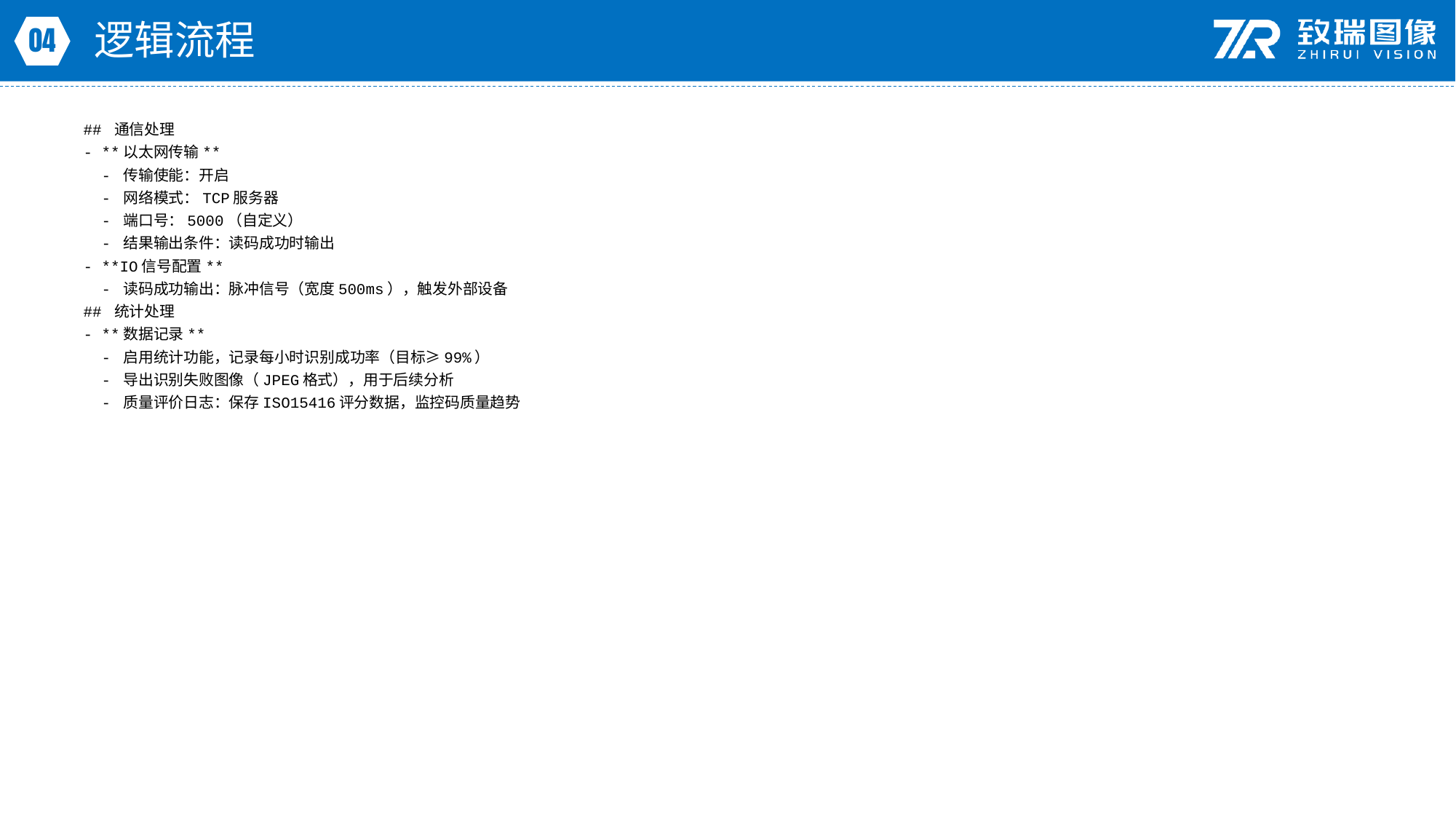

逻辑流程
04

## 通信处理
- **以太网传输**
  - 传输使能：开启
  - 网络模式：TCP服务器
  - 端口号：5000（自定义）
  - 结果输出条件：读码成功时输出
- **IO信号配置**
  - 读码成功输出：脉冲信号（宽度500ms），触发外部设备
## 统计处理
- **数据记录**
  - 启用统计功能，记录每小时识别成功率（目标≥99%）
  - 导出识别失败图像（JPEG格式），用于后续分析
  - 质量评价日志：保存ISO15416评分数据，监控码质量趋势